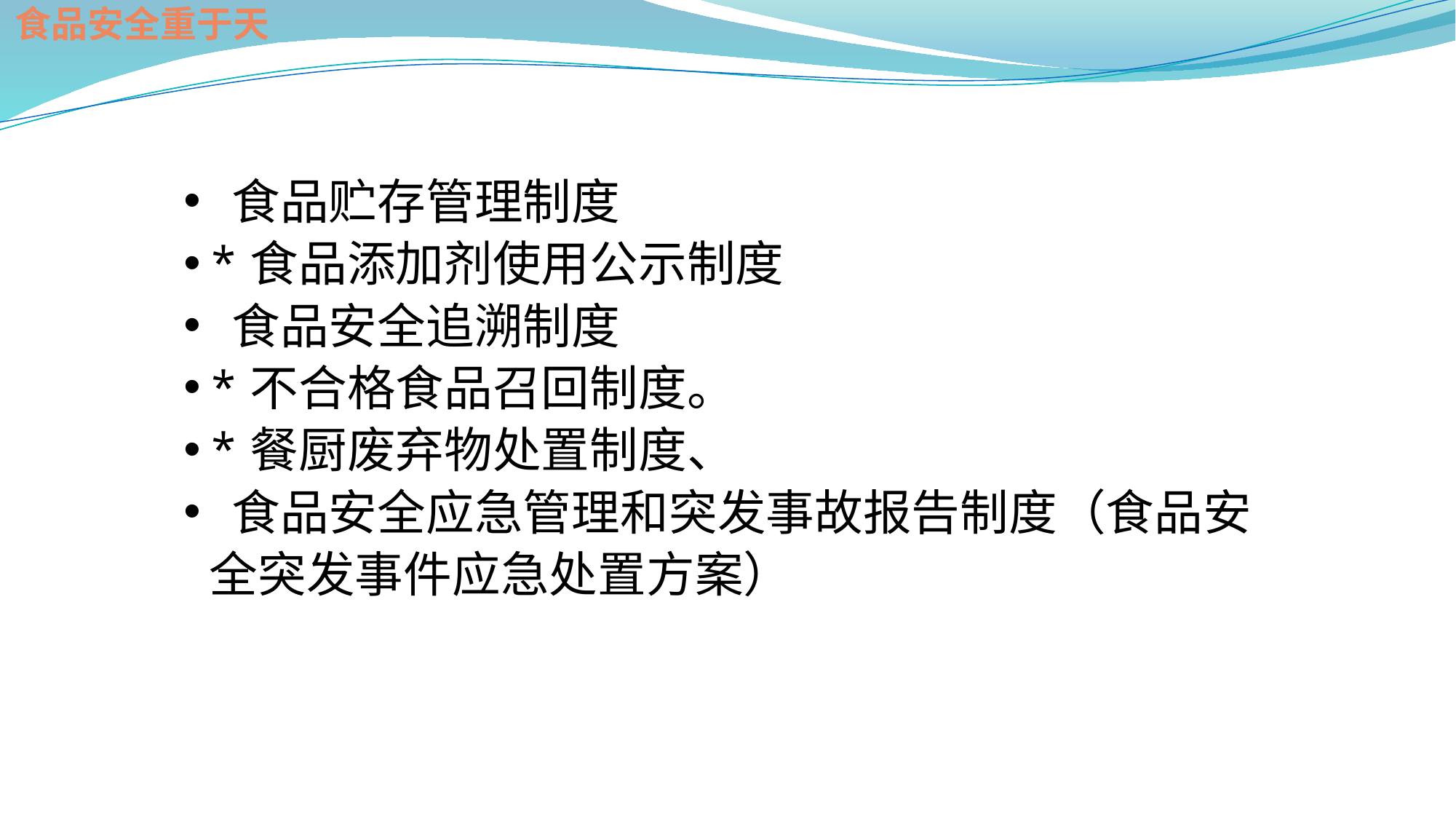

食品安全重于天
 食品贮存管理制度
*食品添加剂使用公示制度
 食品安全追溯制度
*不合格食品召回制度。
*餐厨废弃物处置制度、
 食品安全应急管理和突发事故报告制度（食品安全突发事件应急处置方案）